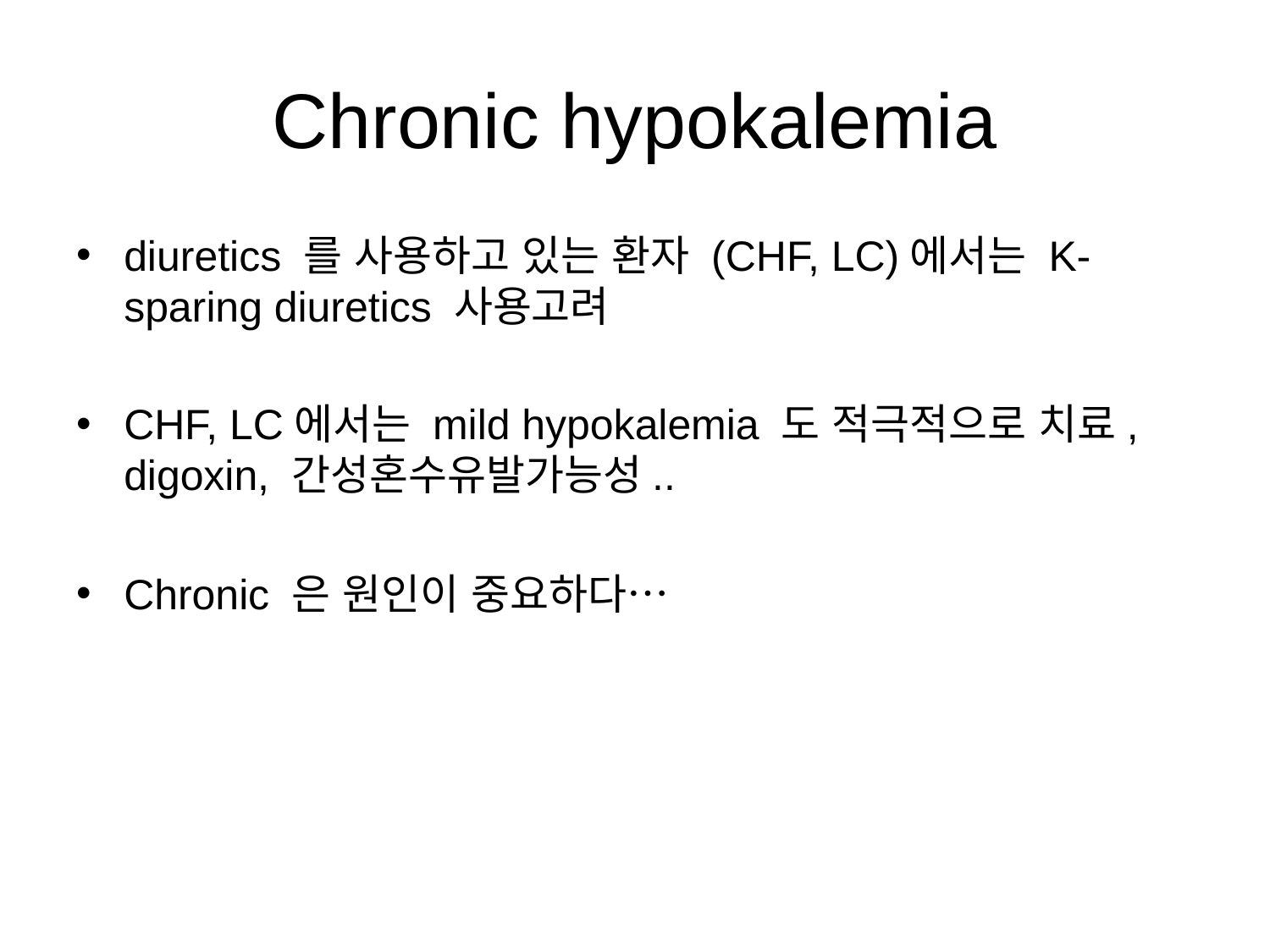

# Chronic hypokalemia
diuretics 를 사용하고 있는 환자 (CHF, LC)에서는 K-sparing diuretics 사용고려

CHF, LC에서는 mild hypokalemia 도 적극적으로 치료, digoxin, 간성혼수유발가능성..

Chronic 은 원인이 중요하다…